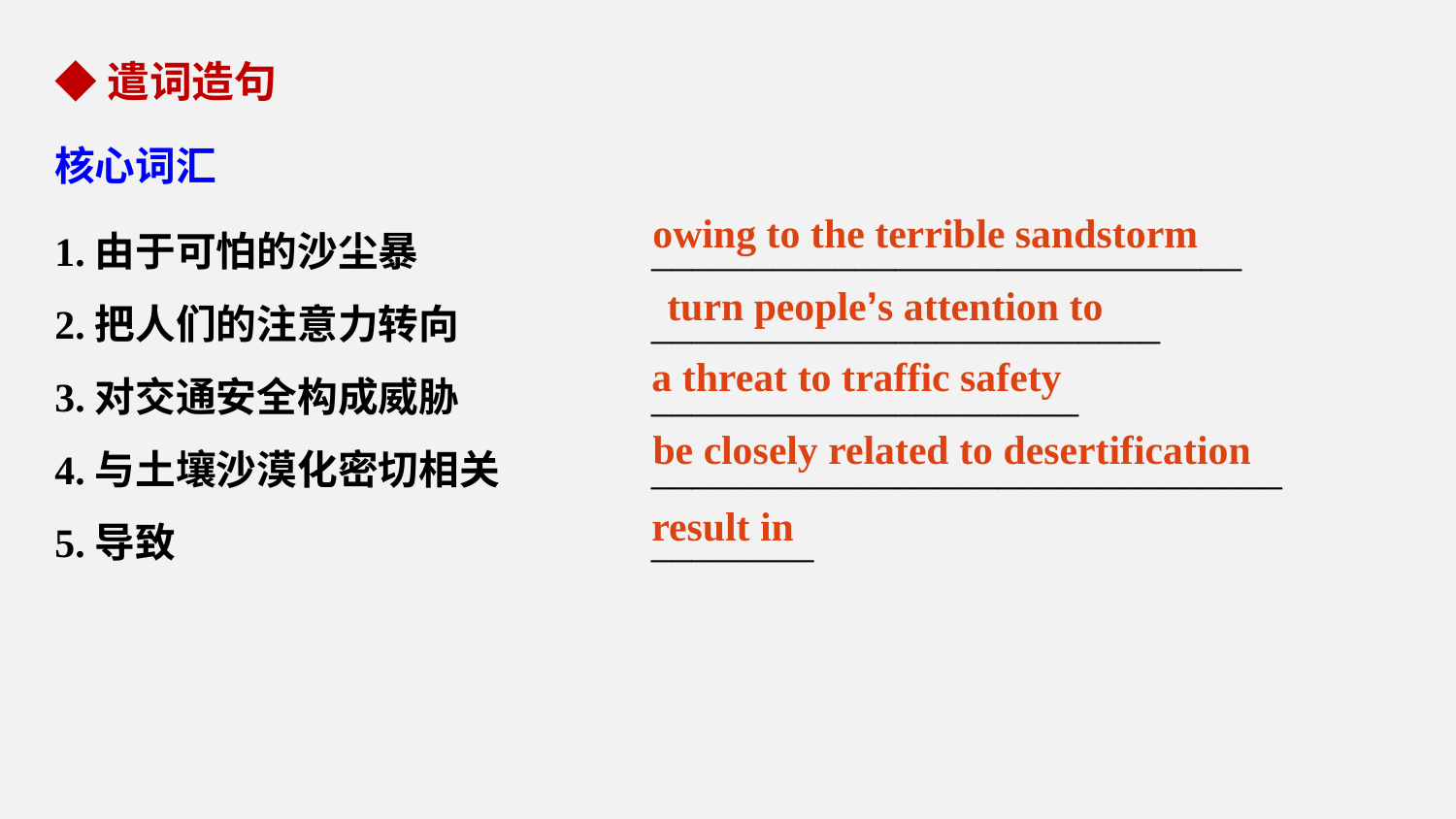

◆遣词造句
核心词汇
1.由于可怕的沙尘暴	 _____________________________
2.把人们的注意力转向	 _________________________
3.对交通安全构成威胁	 _____________________
4.与土壤沙漠化密切相关	 _______________________________
5.导致	 ________
owing to the terrible sandstorm
turn people’s attention to
a threat to traffic safety
be closely related to desertification
result in